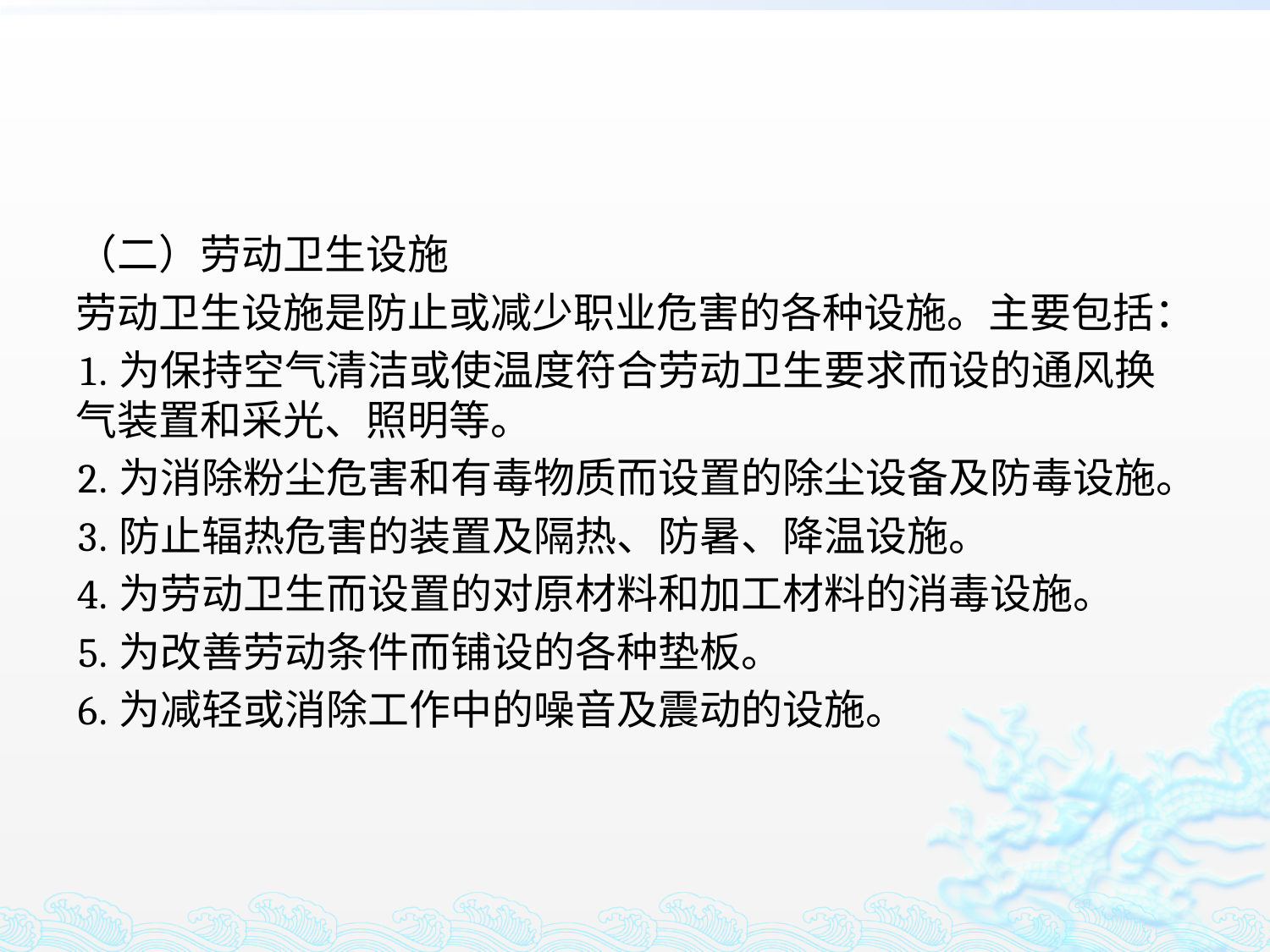

#
（二）劳动卫生设施
劳动卫生设施是防止或减少职业危害的各种设施。主要包括：
1. 为保持空气清洁或使温度符合劳动卫生要求而设的通风换气装置和采光、照明等。
2. 为消除粉尘危害和有毒物质而设置的除尘设备及防毒设施。
3. 防止辐热危害的装置及隔热、防暑、降温设施。
4. 为劳动卫生而设置的对原材料和加工材料的消毒设施。
5. 为改善劳动条件而铺设的各种垫板。
6. 为减轻或消除工作中的噪音及震动的设施。